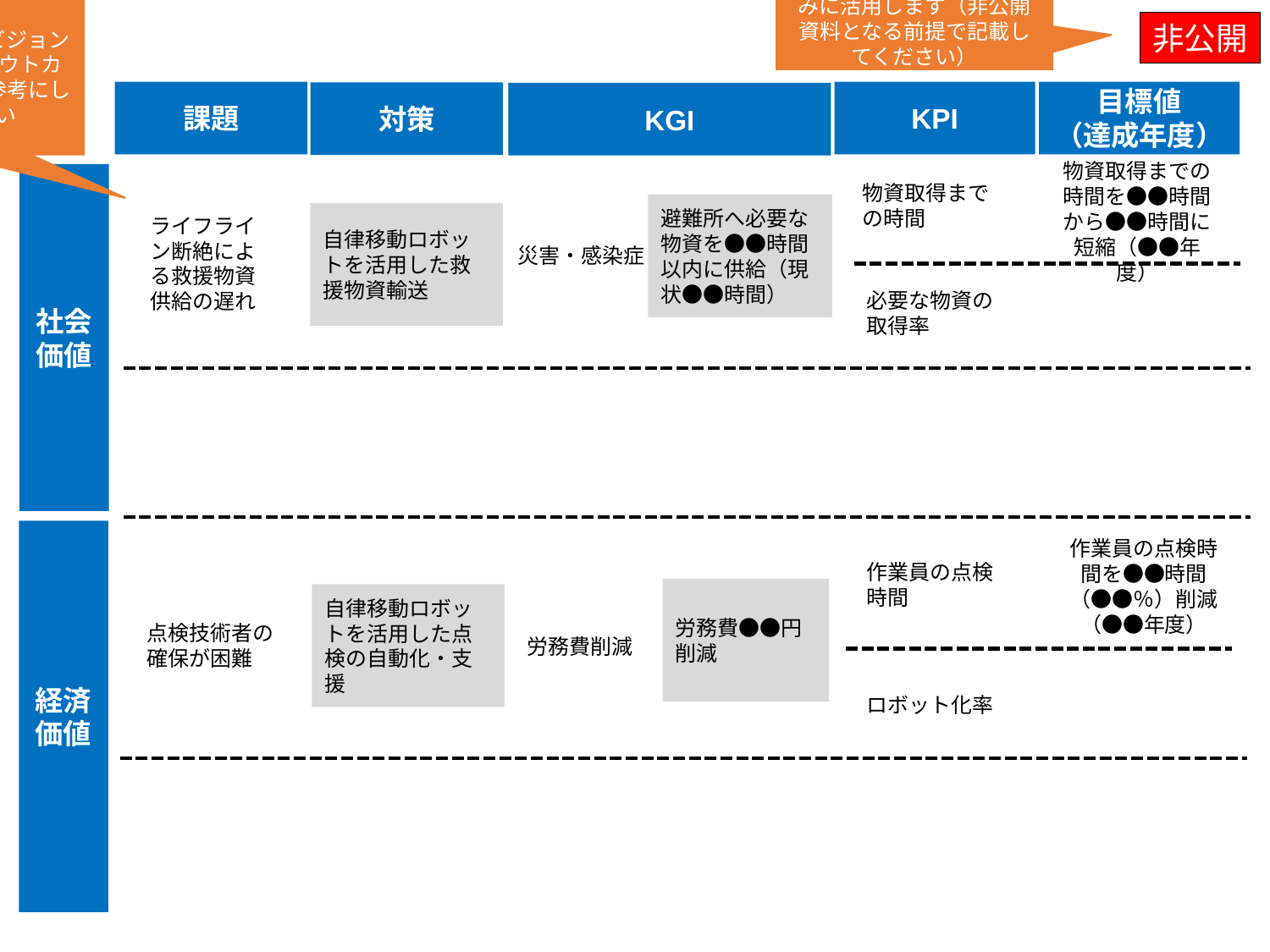

このページは、審査時のみに活用します（非公開資料となる前提で記載してください）
自律移動ロボット将来ビジョン検討会 中間報告書のアウトカムと効果指標の記述を参考にして記載してください
非公開
課題
KPI
目標値
（達成年度）
対策
KGI
物資取得までの時間を●●時間から●●時間に短縮（●●年度）
社会
価値
物資取得までの時間
避難所へ必要な物資を●●時間以内に供給（現状●●時間）
自律移動ロボットを活用した救援物資輸送
ライフライン断絶による救援物資供給の遅れ
災害・感染症
必要な物資の取得率
経済
価値
作業員の点検時間を●●時間（●●％）削減
（●●年度）
作業員の点検時間
労務費●●円削減
自律移動ロボットを活用した点検の自動化・支援
点検技術者の確保が困難
労務費削減
ロボット化率